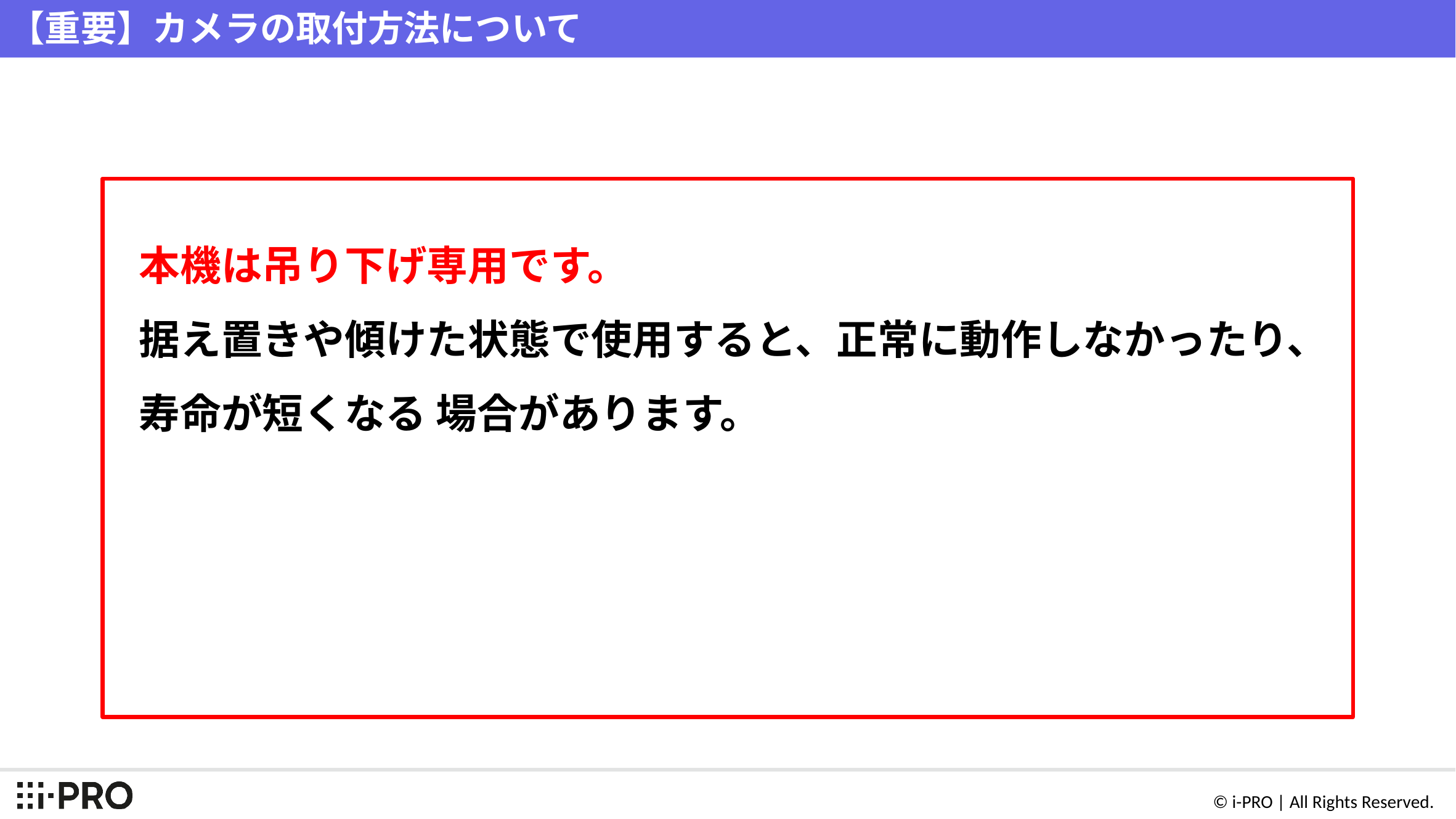

# 【重要】カメラの取付方法について
本機は吊り下げ専用です。
据え置きや傾けた状態で使用すると、正常に動作しなかったり、
寿命が短くなる 場合があります。